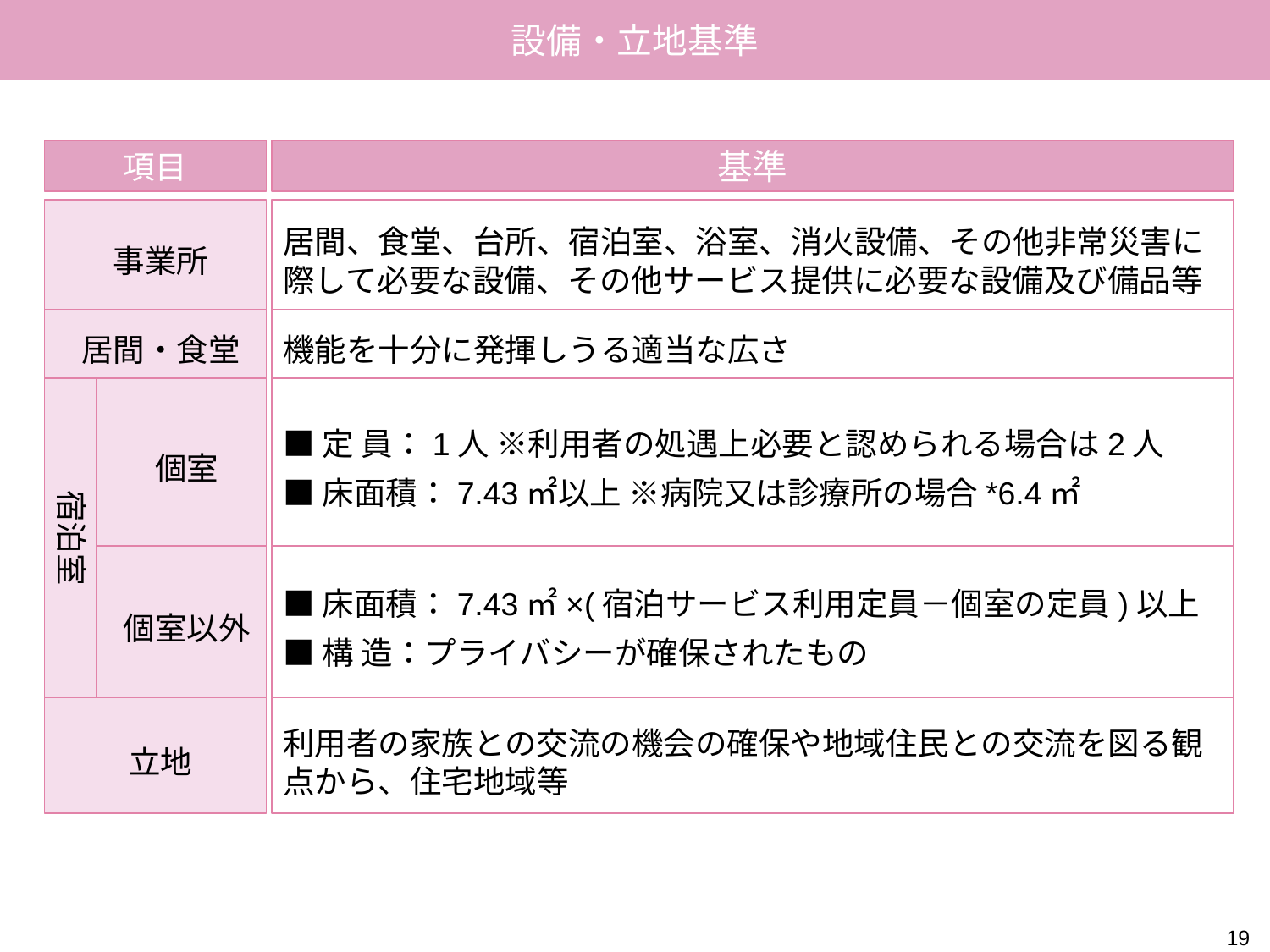

推奨
設備・立地基準
項目
基準
事業所
居間、食堂、台所、宿泊室、浴室、消火設備、その他非常災害に際して必要な設備、その他サービス提供に必要な設備及び備品等
居間・食堂
機能を十分に発揮しうる適当な広さ
宿泊室
個室
■定 員：1人 ※利用者の処遇上必要と認められる場合は2人
■床面積：7.43㎡以上 ※病院又は診療所の場合*6.4㎡
個室以外
■床面積：7.43㎡×(宿泊サービス利用定員－個室の定員)以上
■構 造：プライバシーが確保されたもの
立地
利用者の家族との交流の機会の確保や地域住民との交流を図る観点から、住宅地域等
19